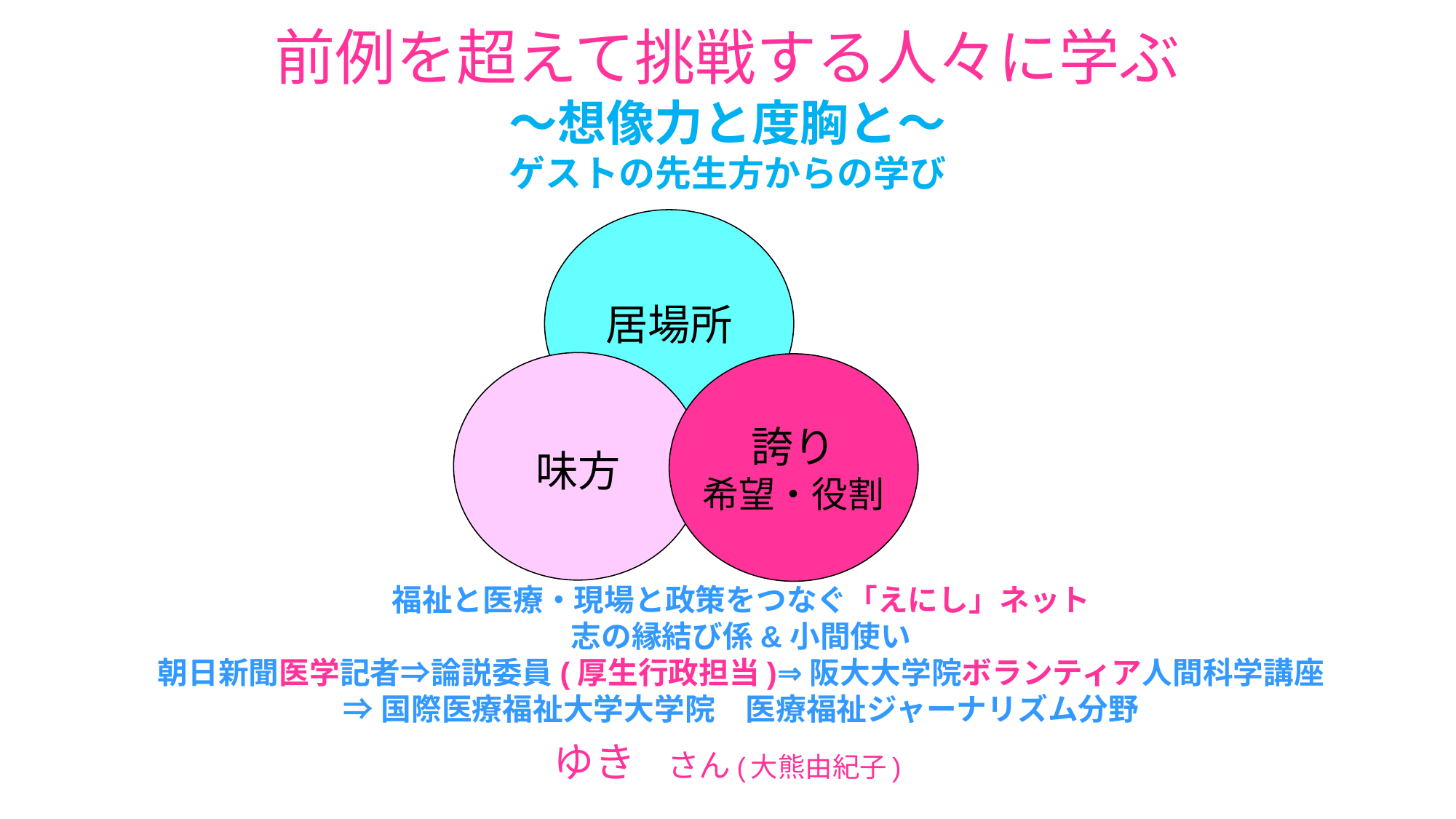

前例を超えて挑戦する人々に学ぶ
～想像力と度胸と～
ゲストの先生方からの学び

居場所

味方
誇り
希望・役割

福祉と医療・現場と政策をつなぐ「えにし」ネット
志の縁結び係&小間使い
朝日新聞医学記者⇒論説委員(厚生行政担当)⇒阪大大学院ボランティア人間科学講座
⇒国際医療福祉大学大学院　医療福祉ジャーナリズム分野
# ゆき　さん(大熊由紀子)